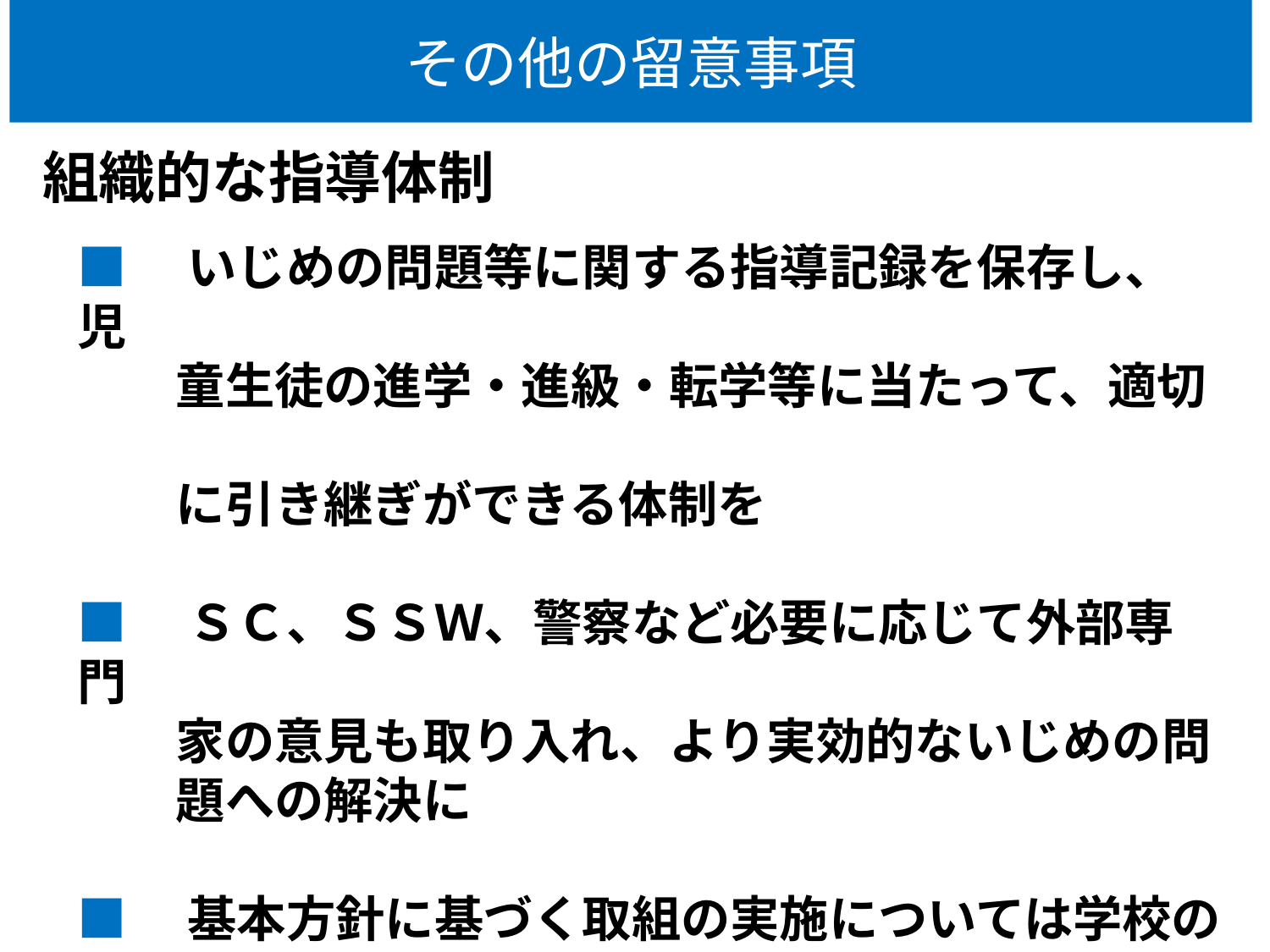

# その他の留意事項
組織的な指導体制

■　いじめの問題等に関する指導記録を保存し、児
　　童生徒の進学・進級・転学等に当たって、適切
　　に引き継ぎができる体制を

■　ＳＣ、ＳＳＷ、警察など必要に応じて外部専門
　　家の意見も取り入れ、より実効的ないじめの問
　　題への解決に

■　基本方針に基づく取組の実施については学校の
　　年間計画とリンクさせ、保護者や児童生徒の代
　　表、地域の方の意見も参考に